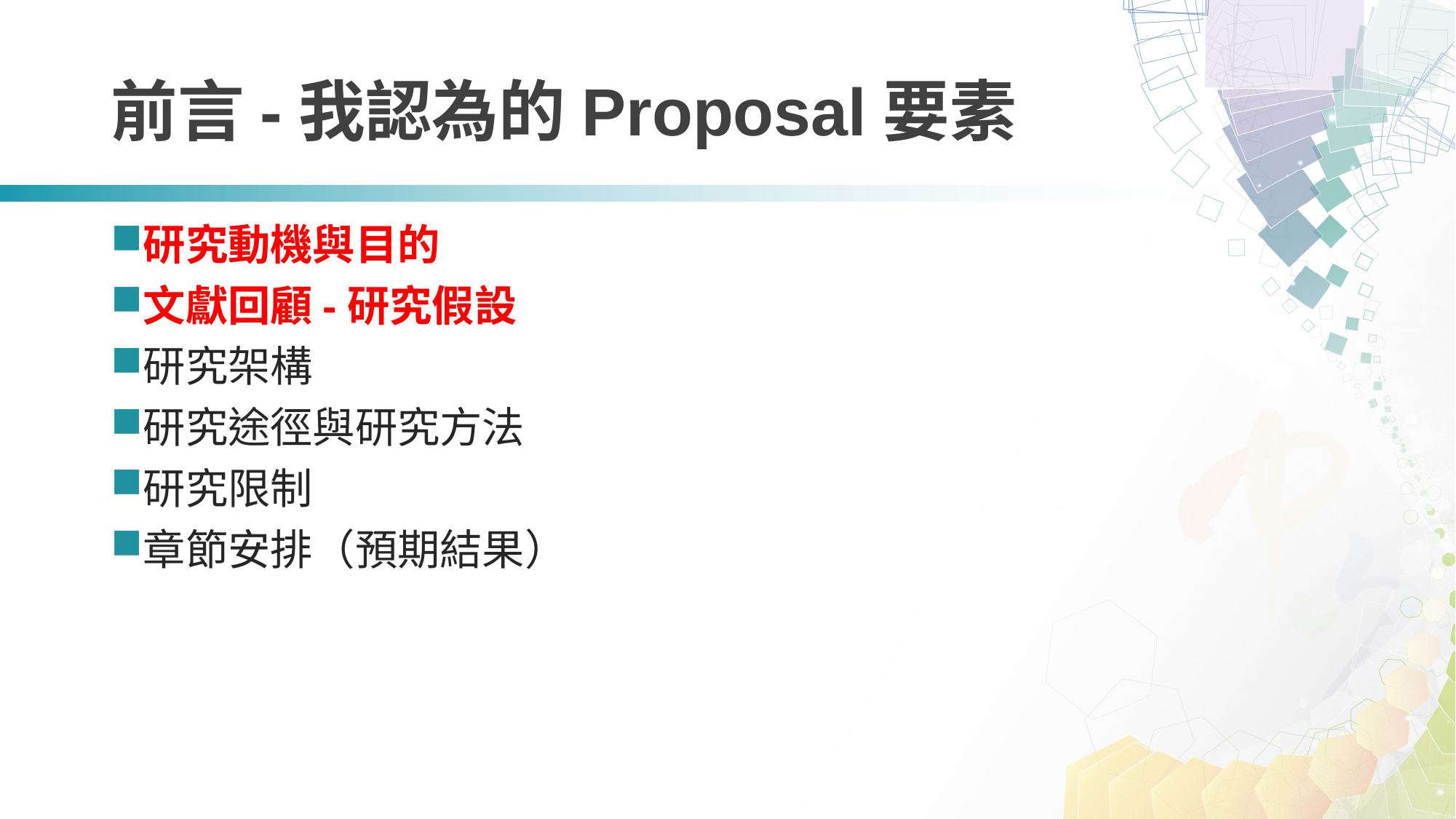

# 前言-我認為的Proposal要素
研究動機與目的
文獻回顧-研究假設
研究架構
研究途徑與研究方法
研究限制
章節安排（預期結果）